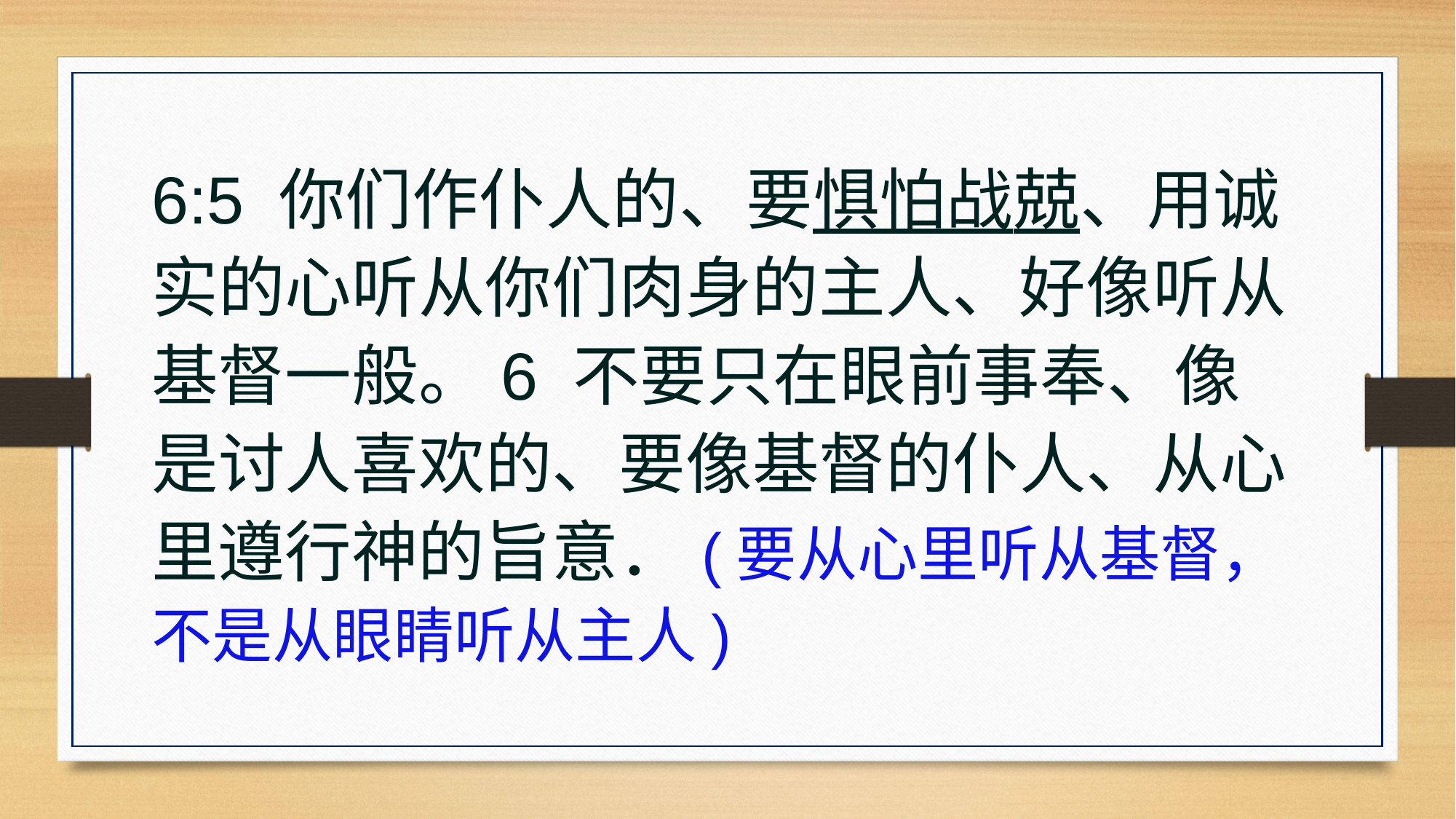

6:5 你们作仆人的、要惧怕战兢、用诚实的心听从你们肉身的主人、好像听从基督一般。6 不要只在眼前事奉、像是讨人喜欢的、要像基督的仆人、从心里遵行神的旨意．(要从心里听从基督，不是从眼睛听从主人)